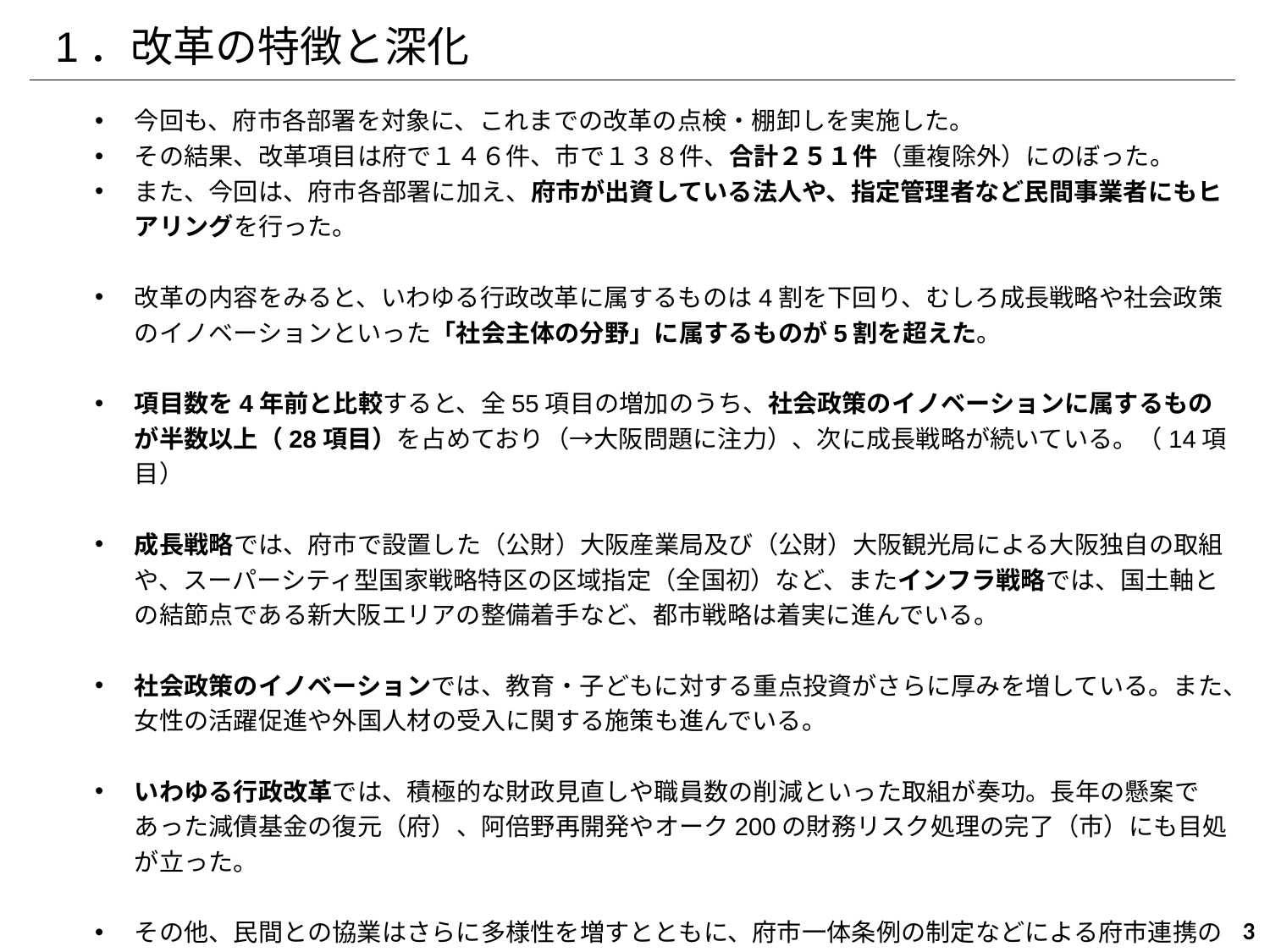

1．改革の特徴と深化
今回も、府市各部署を対象に、これまでの改革の点検・棚卸しを実施した。
その結果、改革項目は府で１４６件、市で１３８件、合計２５１件（重複除外）にのぼった。
また、今回は、府市各部署に加え、府市が出資している法人や、指定管理者など民間事業者にもヒアリングを行った。

改革の内容をみると、いわゆる行政改革に属するものは4割を下回り、むしろ成長戦略や社会政策のイノベーションといった「社会主体の分野」に属するものが5割を超えた。

項目数を4年前と比較すると、全55項目の増加のうち、社会政策のイノベーションに属するものが半数以上（28項目）を占めており（→大阪問題に注力）、次に成長戦略が続いている。（14項目）
成長戦略では、府市で設置した（公財）大阪産業局及び（公財）大阪観光局による大阪独自の取組や、スーパーシティ型国家戦略特区の区域指定（全国初）など、またインフラ戦略では、国土軸との結節点である新大阪エリアの整備着手など、都市戦略は着実に進んでいる。

社会政策のイノベーションでは、教育・子どもに対する重点投資がさらに厚みを増している。また、女性の活躍促進や外国人材の受入に関する施策も進んでいる。

いわゆる行政改革では、積極的な財政見直しや職員数の削減といった取組が奏功。長年の懸案であった減債基金の復元（府）、阿倍野再開発やオーク200の財務リスク処理の完了（市）にも目処が立った。

その他、民間との協業はさらに多様性を増すとともに、府市一体条例の制定などによる府市連携の更なる強化、大阪府市の強みを活かした府内市町村との新たな連携・支援のステージに進んでいる。
3